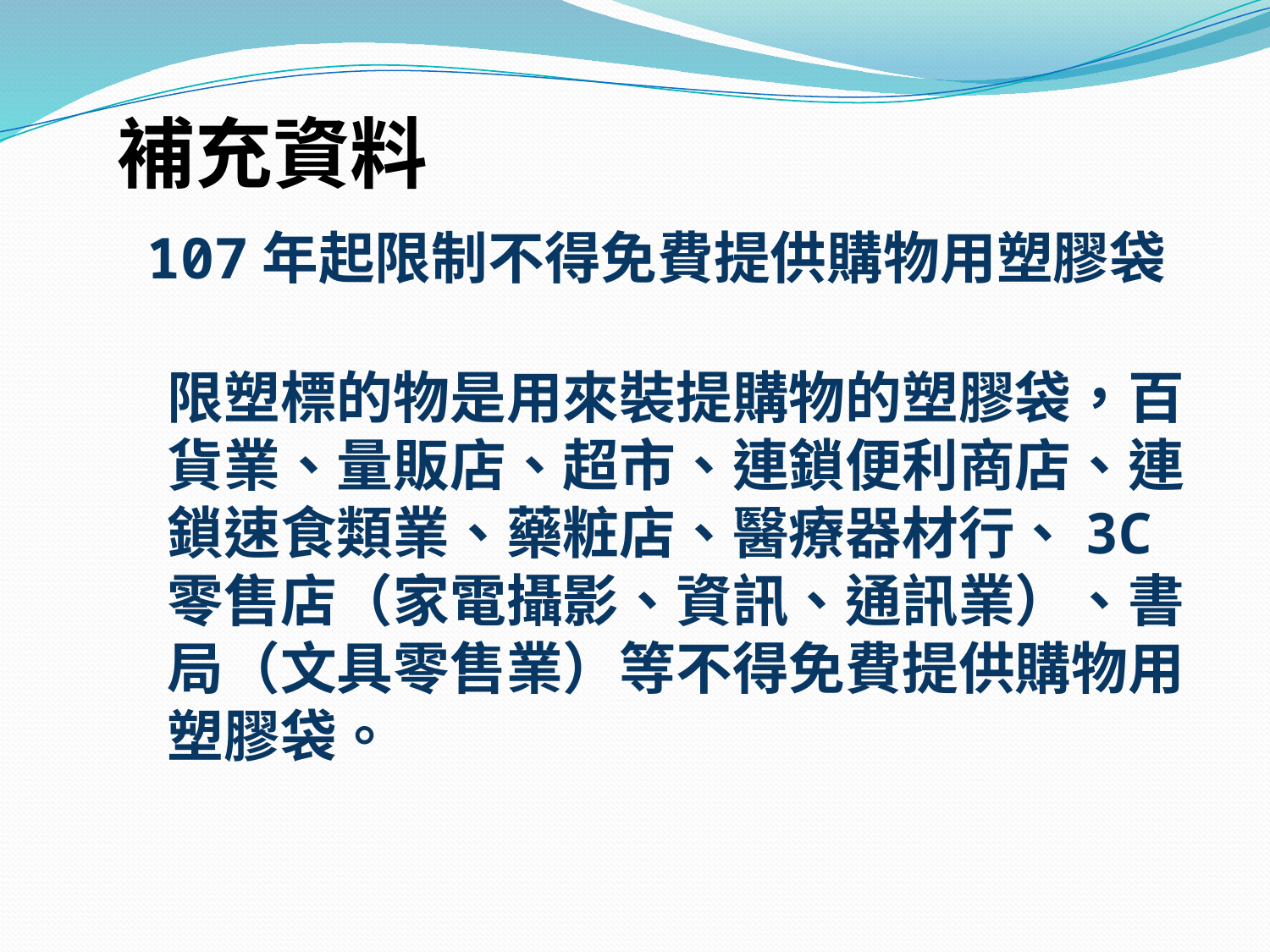

補充資料
107年起限制不得免費提供購物用塑膠袋
限塑標的物是用來裝提購物的塑膠袋，百貨業、量販店、超市、連鎖便利商店、連鎖速食類業、藥粧店、醫療器材行、3C零售店（家電攝影、資訊、通訊業）、書局（文具零售業）等不得免費提供購物用塑膠袋。